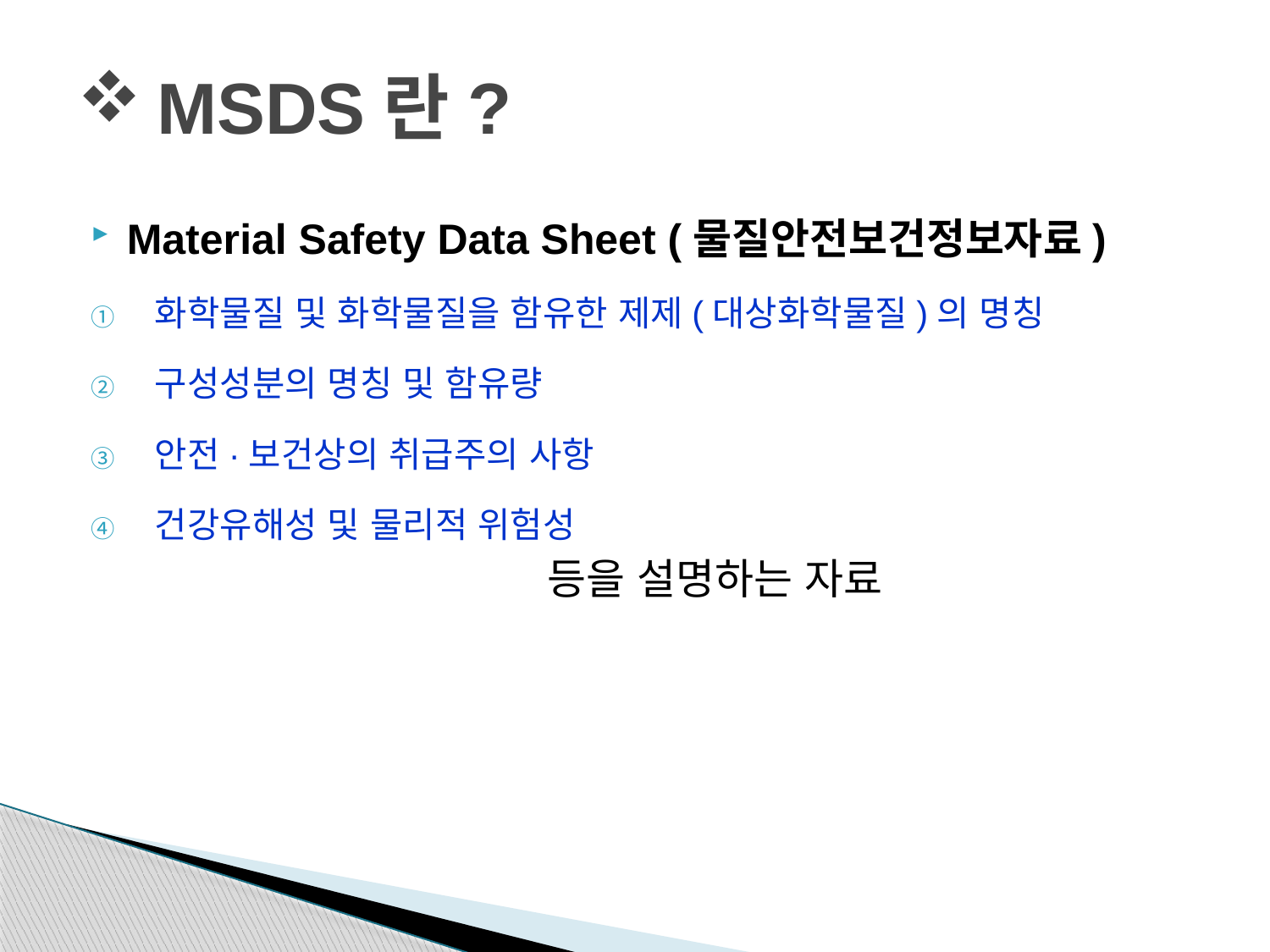

# MSDS란?
Material Safety Data Sheet (물질안전보건정보자료)
화학물질 및 화학물질을 함유한 제제(대상화학물질)의 명칭
구성성분의 명칭 및 함유량
안전·보건상의 취급주의 사항
건강유해성 및 물리적 위험성
                                             등을 설명하는 자료